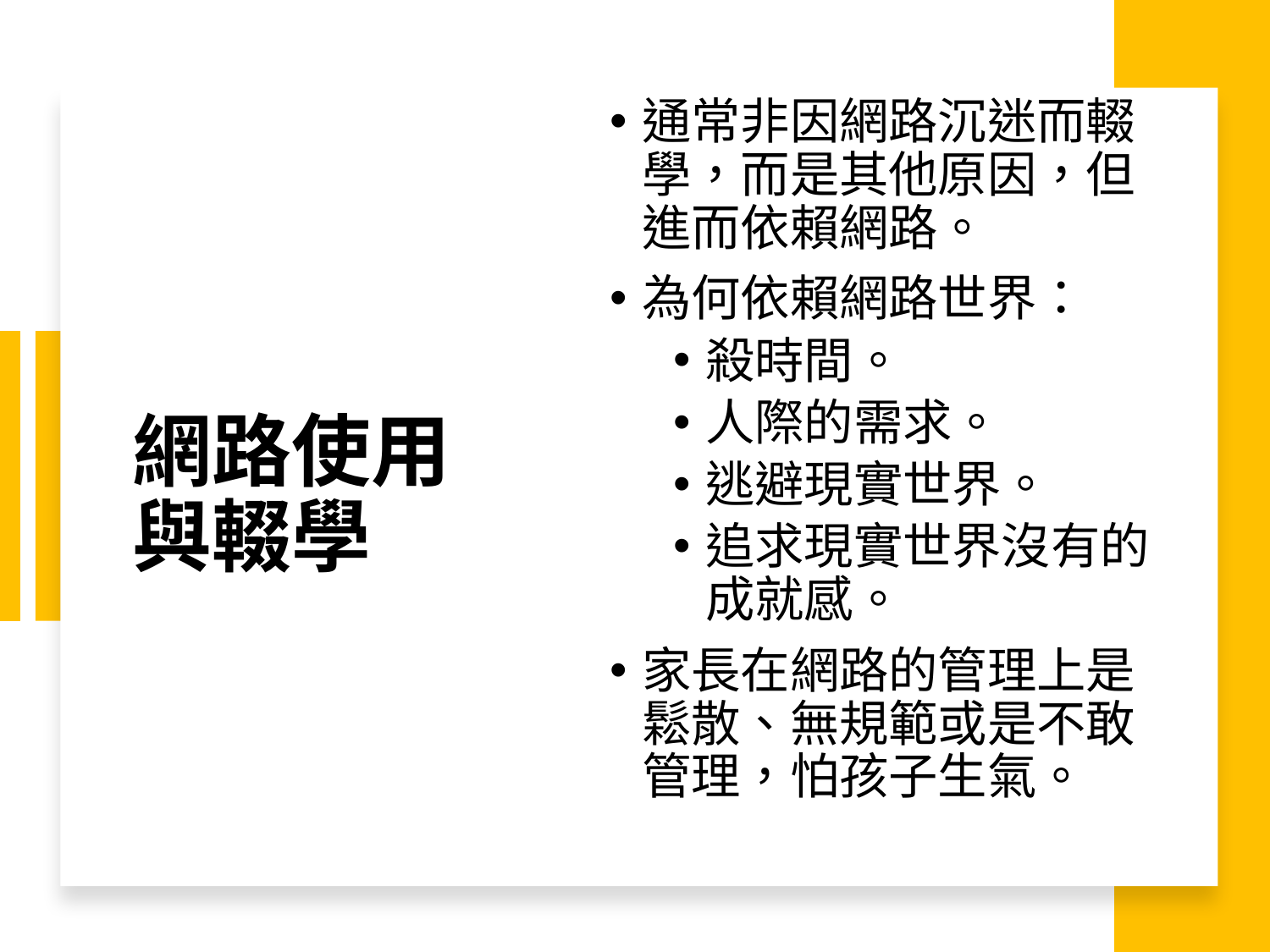

通常非因網路沉迷而輟學，而是其他原因，但進而依賴網路。
為何依賴網路世界：
殺時間。
人際的需求。
逃避現實世界。
追求現實世界沒有的成就感。
家長在網路的管理上是鬆散、無規範或是不敢管理，怕孩子生氣。

# 網路使用與輟學